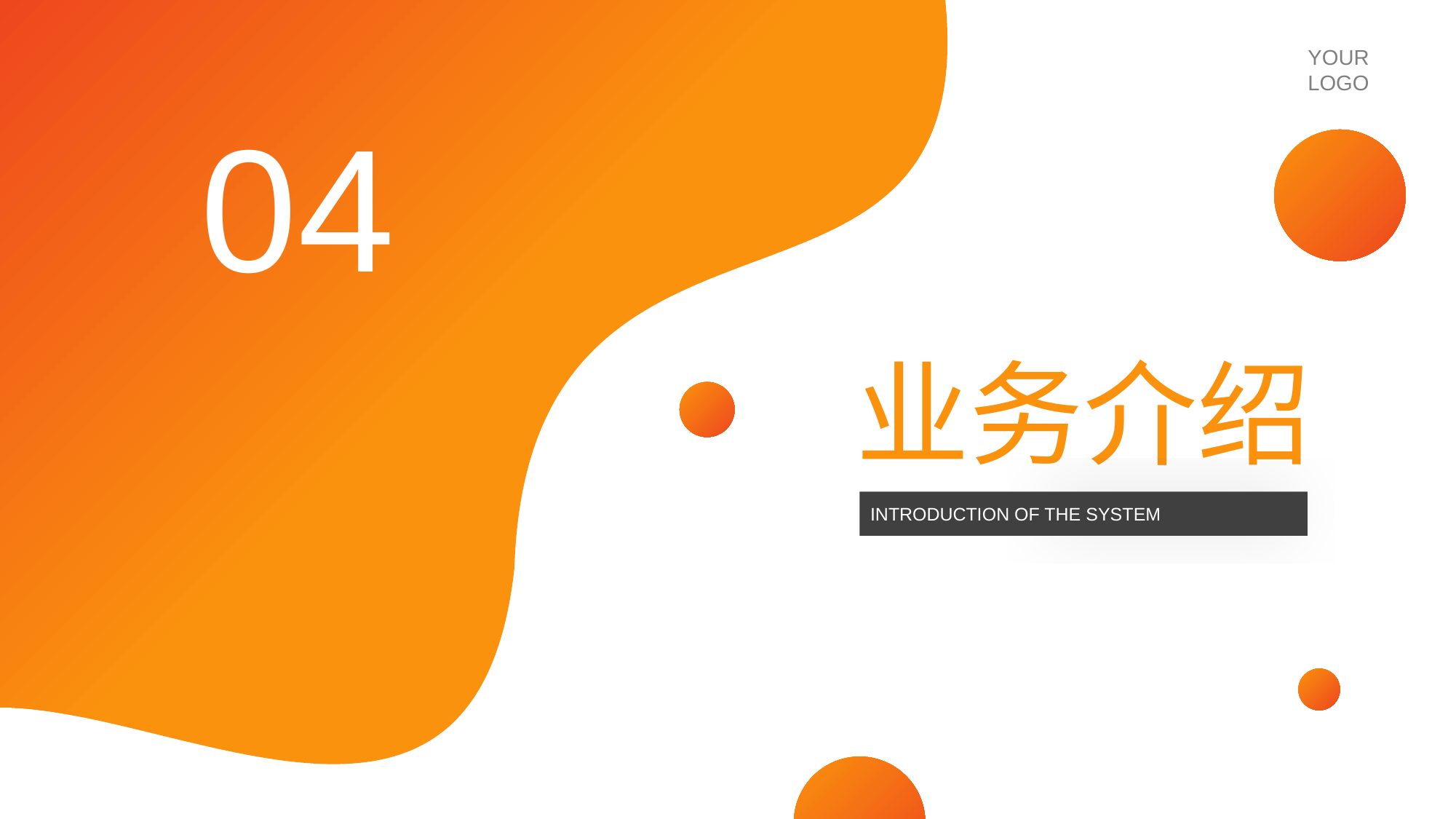

BY YUSHEN
YOUR LOGO
04

业务介绍

INTRODUCTION OF THE SYSTEM